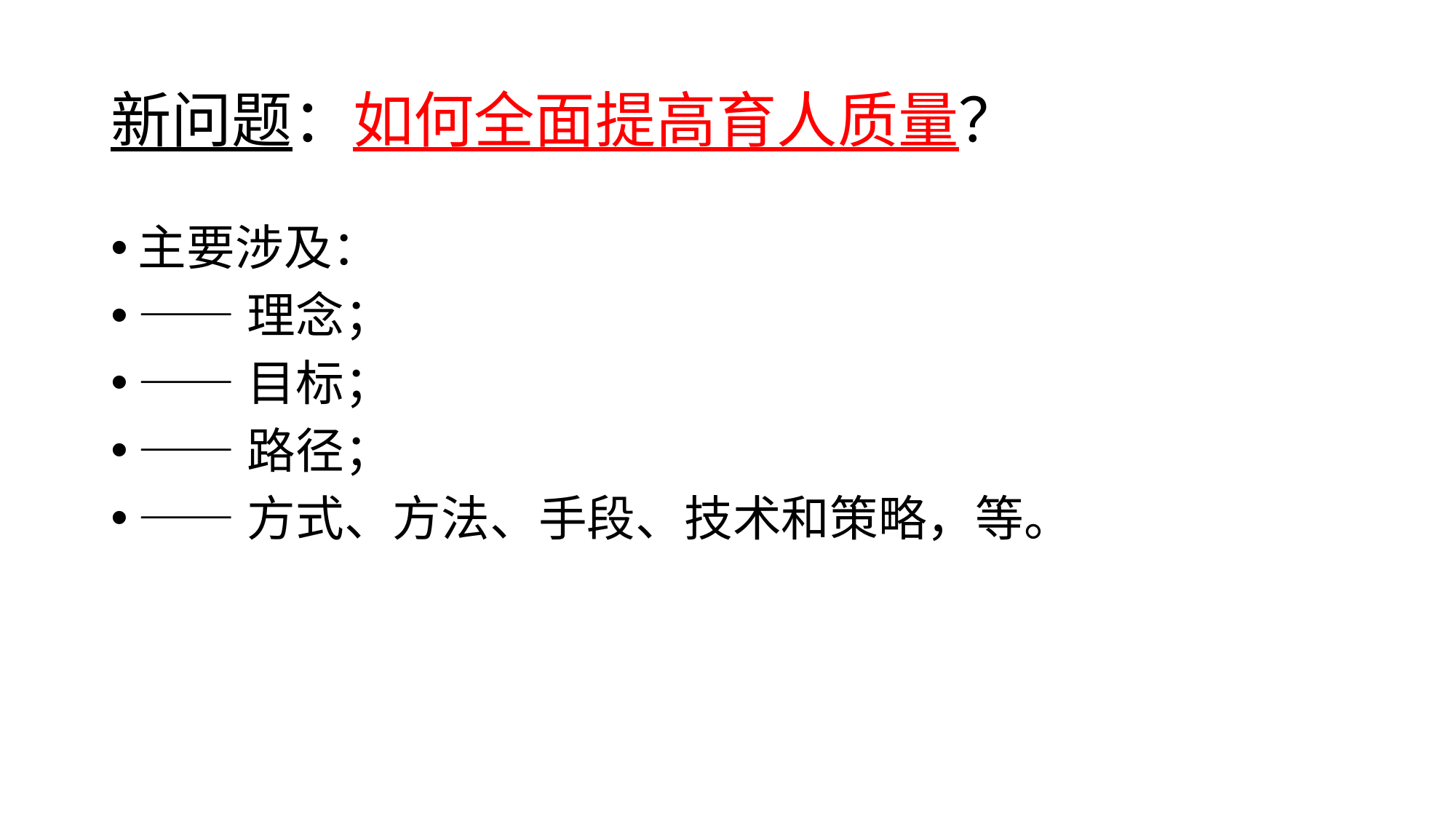

# 新问题：如何全面提高育人质量？
主要涉及：
——理念；
——目标；
——路径；
——方式、方法、手段、技术和策略，等。